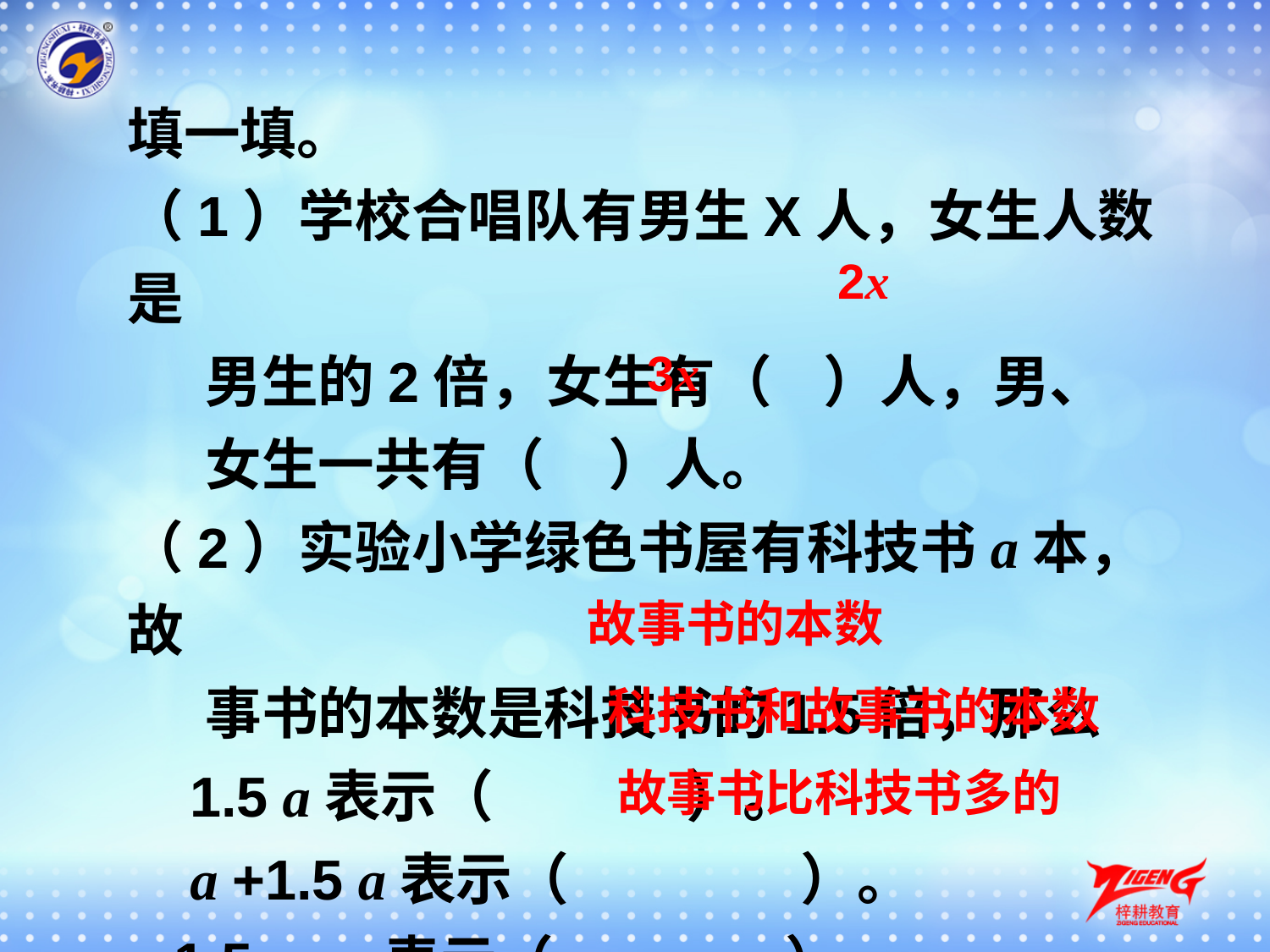

填一填。
（1）学校合唱队有男生X人，女生人数是
     男生的2倍，女生有（    ）人，男、
     女生一共有（     ）人。
（2）实验小学绿色书屋有科技书a本，故
     事书的本数是科技书的1.5倍，那么
    1.5 a表示（               ）。
    a +1.5 a表示（                  ）。
   1.5 a - a表示（                  ）。
2x
3x
故事书的本数
科技书和故事书的本数
故事书比科技书多的